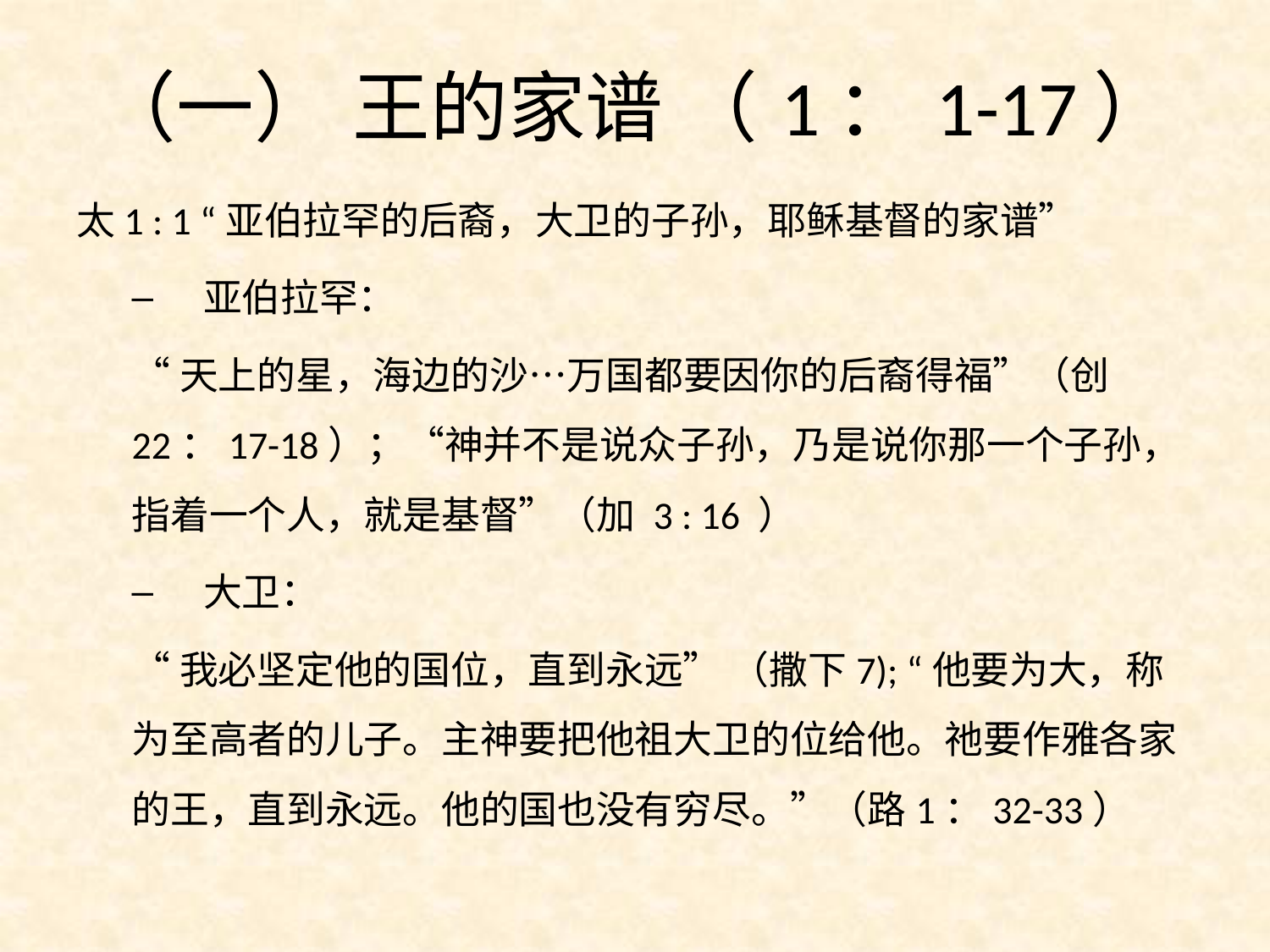

# （一）	王的家谱 （1：1-17）
太1 : 1 “亚伯拉罕的后裔，大卫的子孙，耶稣基督的家谱”
亚伯拉罕：
“天上的星，海边的沙…万国都要因你的后裔得福”（创22：17-18）；“神并不是说众子孙，乃是说你那一个子孙，指着一个人，就是基督”（加 3 : 16 ）
大卫：
“我必坚定他的国位，直到永远” （撒下7); “他要为大，称为至高者的儿子。主神要把他祖大卫的位给他。祂要作雅各家的王，直到永远。他的国也没有穷尽。”（路1：32-33）